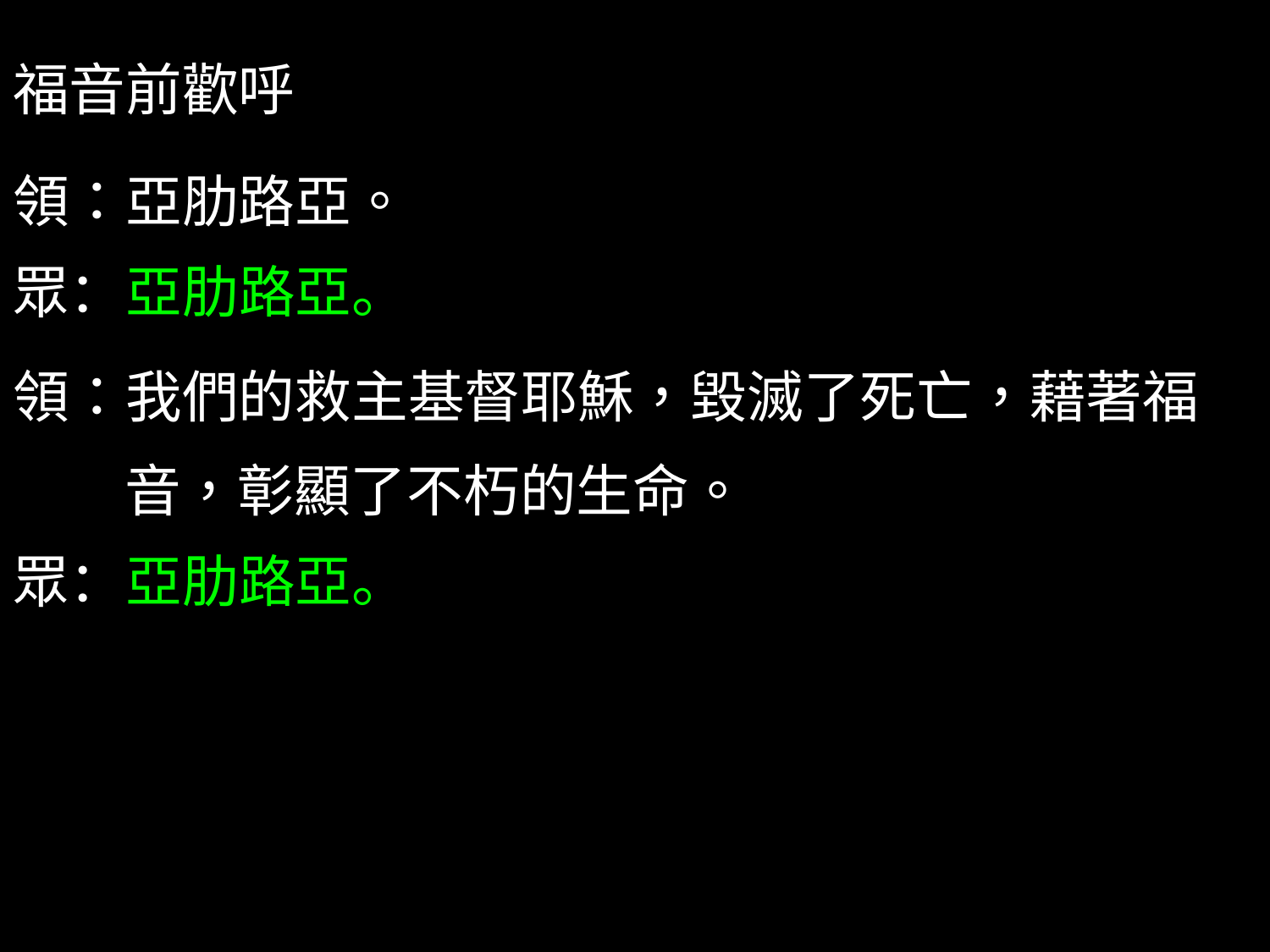

福音前歡呼
領：亞肋路亞。
眾：亞肋路亞。
領：我們的救主基督耶穌，毀滅了死亡，藉著福音，彰顯了不朽的生命。
眾：亞肋路亞。